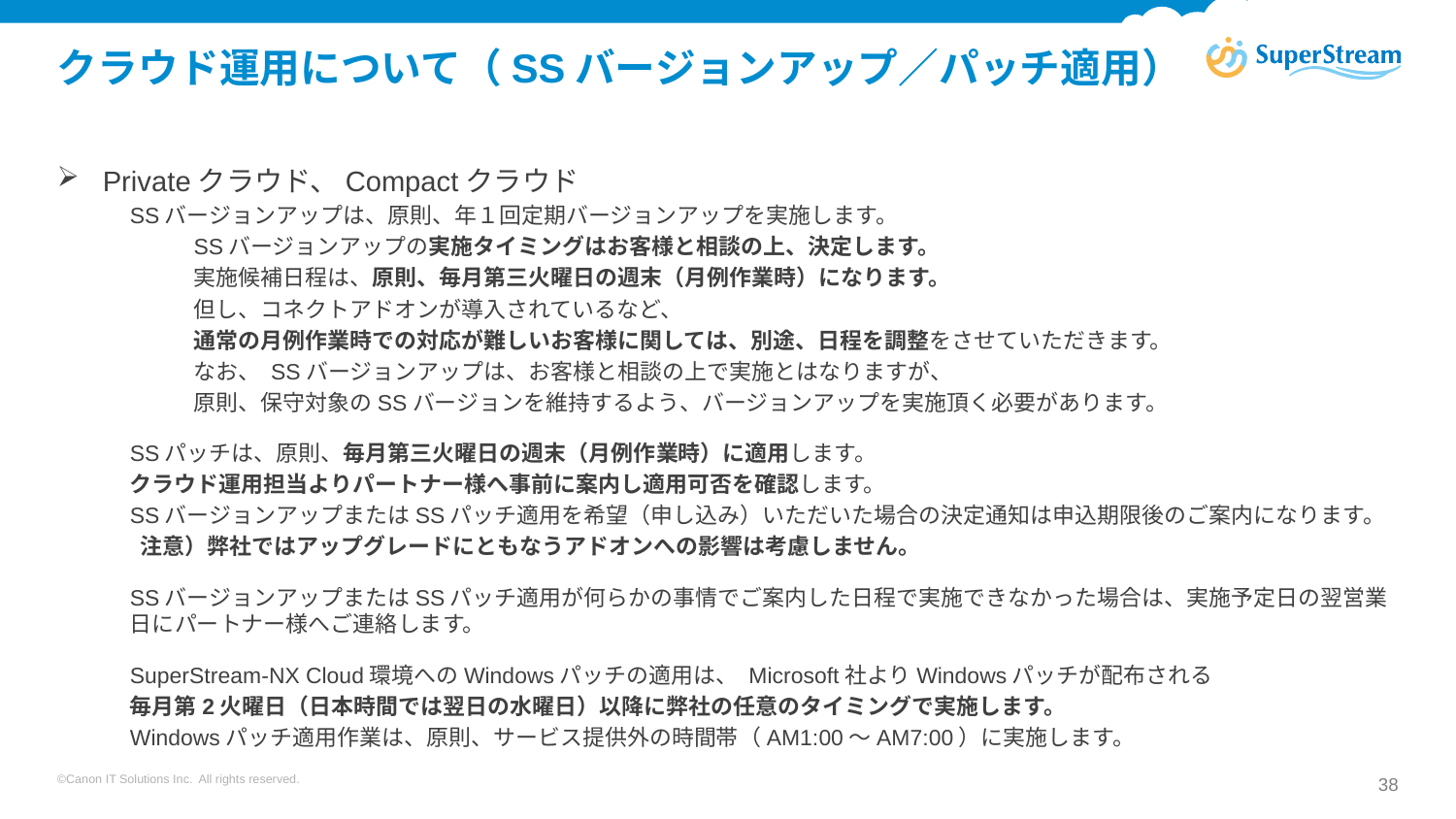

# クラウド運用について（SSバージョンアップ／パッチ適用）
Privateクラウド、Compactクラウド
SSバージョンアップは、原則、年１回定期バージョンアップを実施します。
SSバージョンアップの実施タイミングはお客様と相談の上、決定します。
実施候補日程は、原則、毎月第三火曜日の週末（月例作業時）になります。
但し、コネクトアドオンが導入されているなど、
通常の月例作業時での対応が難しいお客様に関しては、別途、日程を調整をさせていただきます。
なお、 SSバージョンアップは、お客様と相談の上で実施とはなりますが、
原則、保守対象のSSバージョンを維持するよう、バージョンアップを実施頂く必要があります。

SSパッチは、原則、毎月第三火曜日の週末（月例作業時）に適用します。
クラウド運用担当よりパートナー様へ事前に案内し適用可否を確認します。
SSバージョンアップまたはSSパッチ適用を希望（申し込み）いただいた場合の決定通知は申込期限後のご案内になります。
 注意）弊社ではアップグレードにともなうアドオンへの影響は考慮しません。

SSバージョンアップまたはSSパッチ適用が何らかの事情でご案内した日程で実施できなかった場合は、実施予定日の翌営業日にパートナー様へご連絡します。

SuperStream-NX Cloud環境へのWindowsパッチの適用は、 Microsoft社よりWindowsパッチが配布される
毎月第2火曜日（日本時間では翌日の水曜日）以降に弊社の任意のタイミングで実施します。
Windowsパッチ適用作業は、原則、サービス提供外の時間帯（AM1:00～AM7:00）に実施します。

©Canon IT Solutions Inc.  All rights reserved.
38